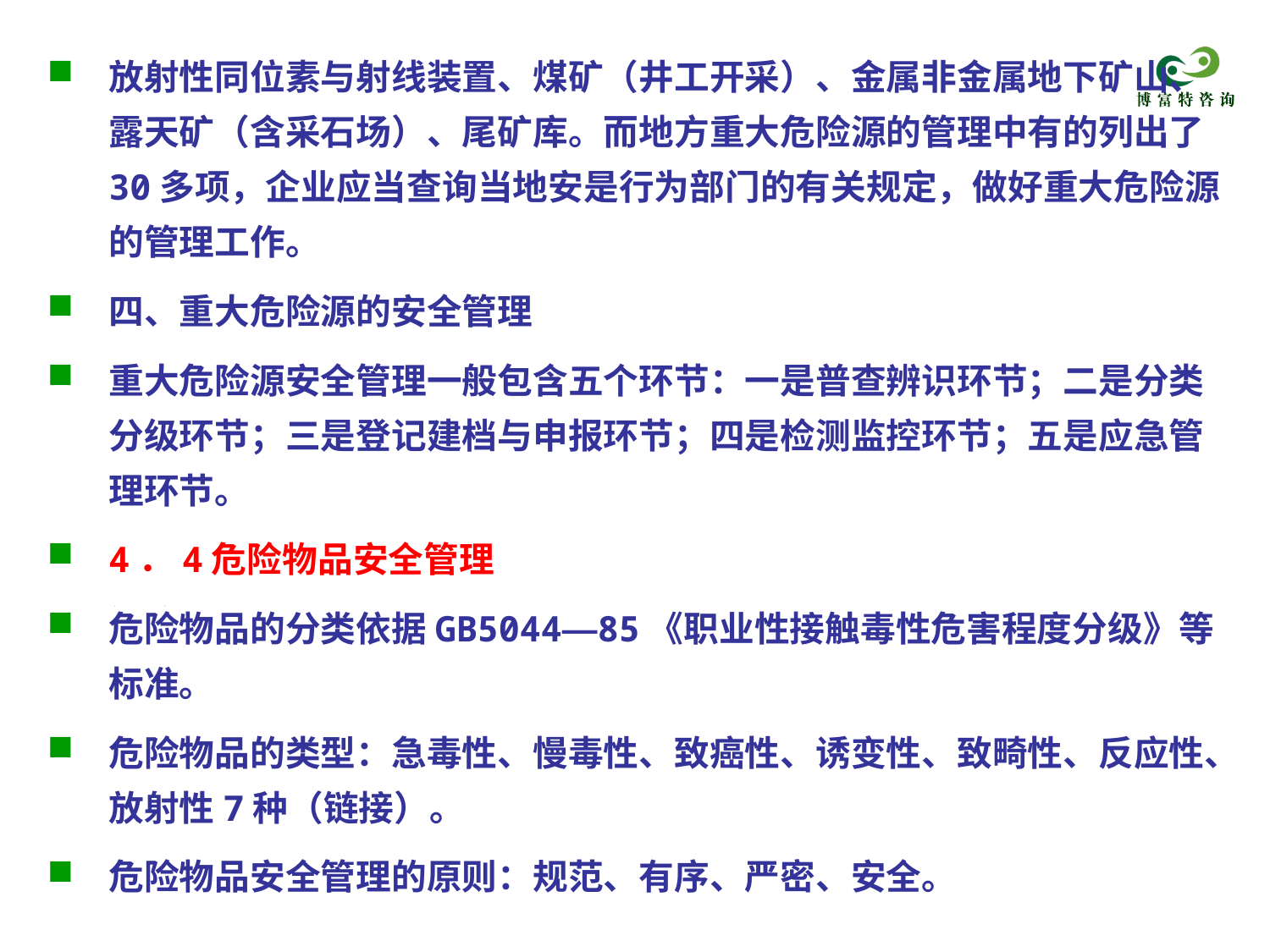

放射性同位素与射线装置、煤矿（井工开采）、金属非金属地下矿山、露天矿（含采石场）、尾矿库。而地方重大危险源的管理中有的列出了30多项，企业应当查询当地安是行为部门的有关规定，做好重大危险源的管理工作。
四、重大危险源的安全管理
重大危险源安全管理一般包含五个环节：一是普查辨识环节；二是分类分级环节；三是登记建档与申报环节；四是检测监控环节；五是应急管理环节。
4．4危险物品安全管理
危险物品的分类依据GB5044—85《职业性接触毒性危害程度分级》等标准。
危险物品的类型：急毒性、慢毒性、致癌性、诱变性、致畸性、反应性、放射性7种（链接）。
危险物品安全管理的原则：规范、有序、严密、安全。